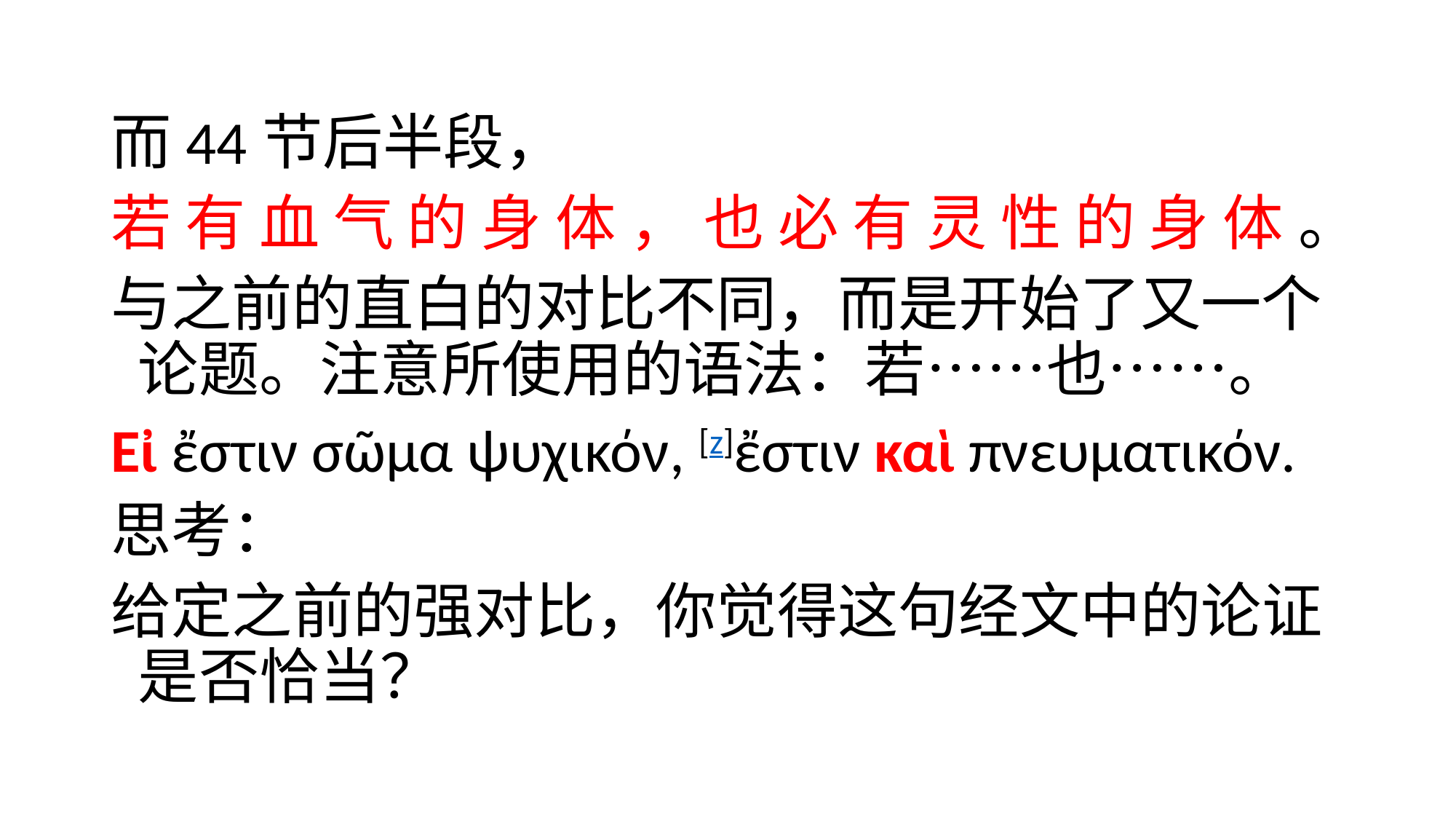

#
而44节后半段，
若 有 血 气 的 身 体 ， 也 必 有 灵 性 的 身 体 。
与之前的直白的对比不同，而是开始了又一个论题。注意所使用的语法：若……也……。
Εἰ ἔστιν σῶμα ψυχικόν, [z]ἔστιν καὶ πνευματικόν.
思考：
给定之前的强对比，你觉得这句经文中的论证是否恰当？